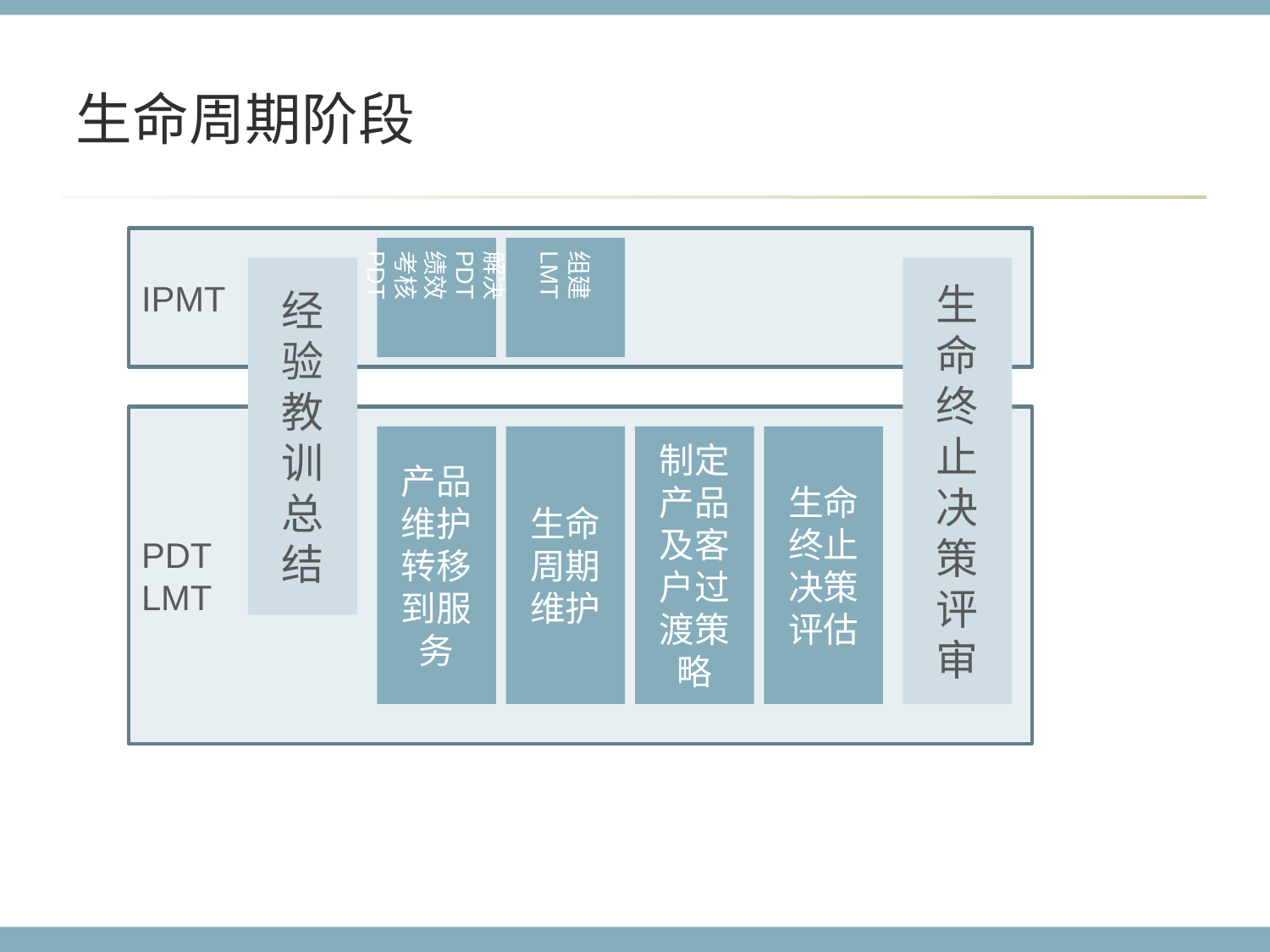

# 生命周期阶段
IPMT
解决PDT
绩效
考核PDT
组建LMT
经验教训总结
生命终止决策评审
PDT
LMT
产品维护转移到服务
生命周期维护
制定产品及客户过渡策略
生命终止决策评估